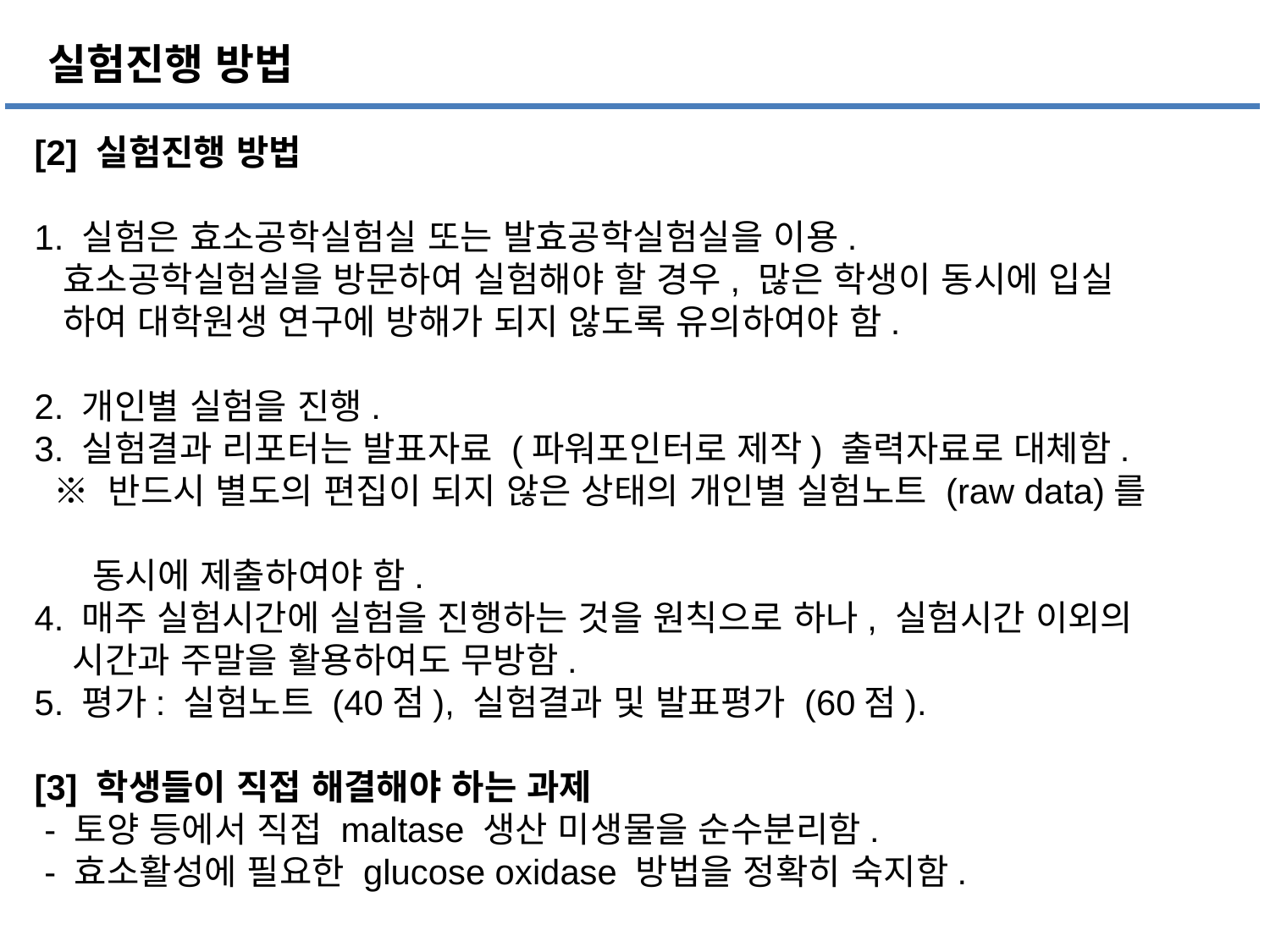

실험진행 방법
[2] 실험진행 방법

1. 실험은 효소공학실험실 또는 발효공학실험실을 이용.
  효소공학실험실을 방문하여 실험해야 할 경우, 많은 학생이 동시에 입실
  하여 대학원생 연구에 방해가 되지 않도록 유의하여야 함.

2. 개인별 실험을 진행.
3. 실험결과 리포터는 발표자료 (파워포인터로 제작) 출력자료로 대체함.
  ※ 반드시 별도의 편집이 되지 않은 상태의 개인별 실험노트 (raw data)를
     동시에 제출하여야 함.
4. 매주 실험시간에 실험을 진행하는 것을 원칙으로 하나, 실험시간 이외의
   시간과 주말을 활용하여도 무방함.
5. 평가: 실험노트 (40점), 실험결과 및 발표평가 (60점).

[3] 학생들이 직접 해결해야 하는 과제
 - 토양 등에서 직접 maltase 생산 미생물을 순수분리함.
 - 효소활성에 필요한 glucose oxidase 방법을 정확히 숙지함.